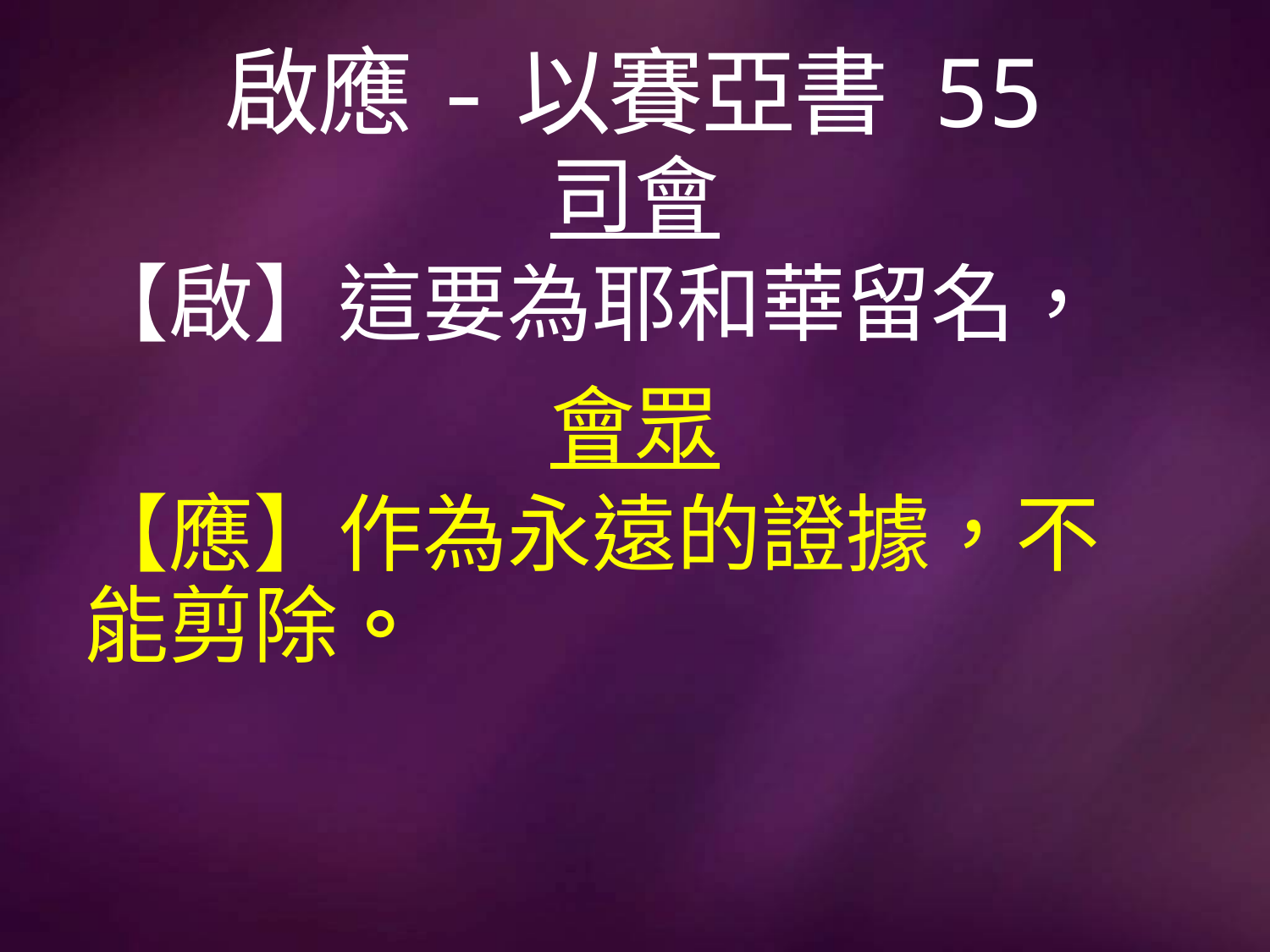

# 啟應-以賽亞書 55
司會
【啟】這要為耶和華留名，

會眾
【應】作為永遠的證據，不能剪除。